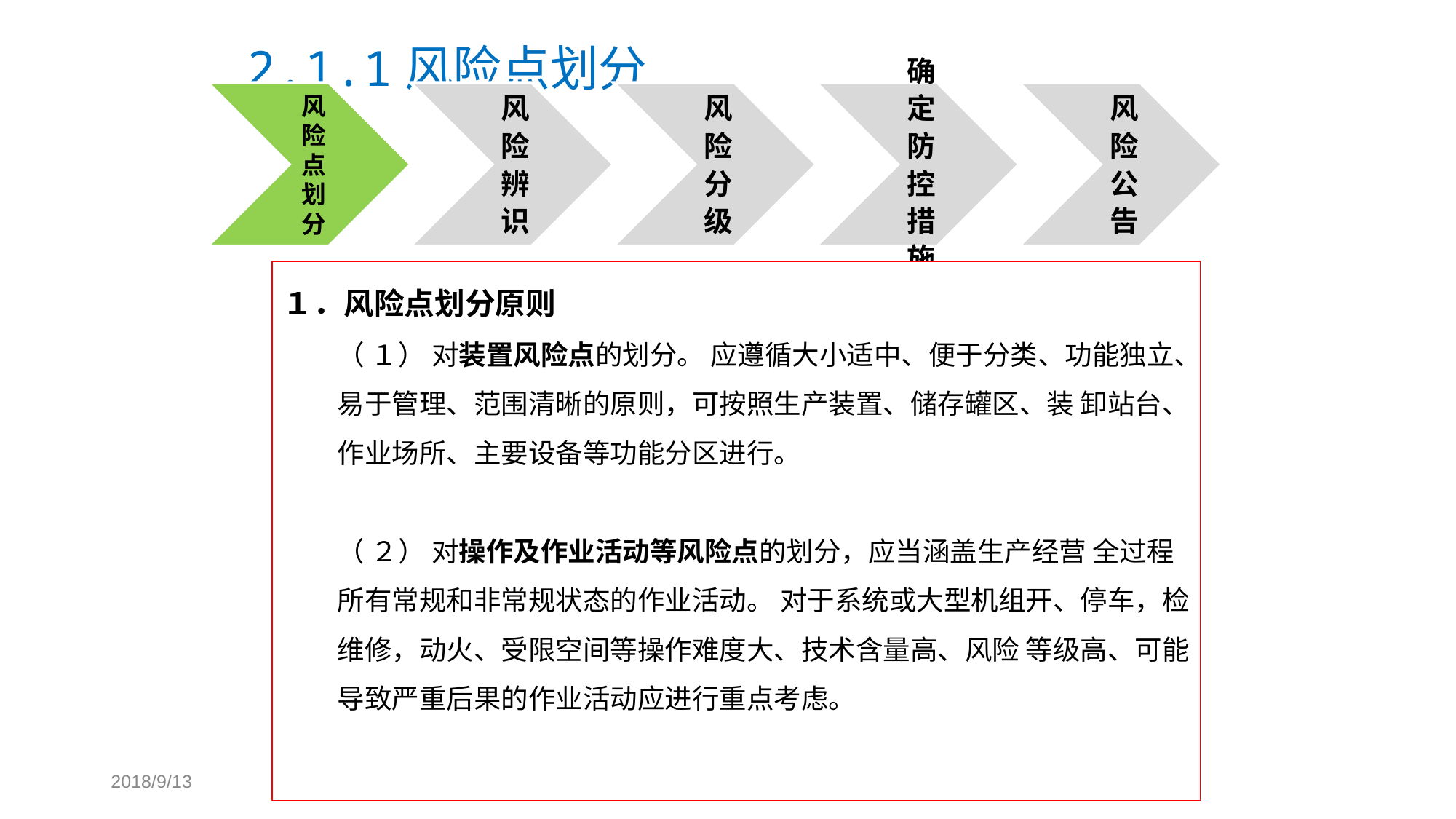

# 2.1.1风险点划分
风险点划分
风险辨识
风险分级
确定防控措施
风险公告
１．风险点划分原则
（ １） 对装置风险点的划分。 应遵循大小适中、便于分类、功能独立、易于管理、范围清晰的原则，可按照生产装置、储存罐区、装 卸站台、作业场所、主要设备等功能分区进行。

（ ２） 对操作及作业活动等风险点的划分，应当涵盖生产经营 全过程所有常规和非常规状态的作业活动。 对于系统或大型机组开、停车，检维修，动火、受限空间等操作难度大、技术含量高、风险 等级高、可能导致严重后果的作业活动应进行重点考虑。
2018/9/13